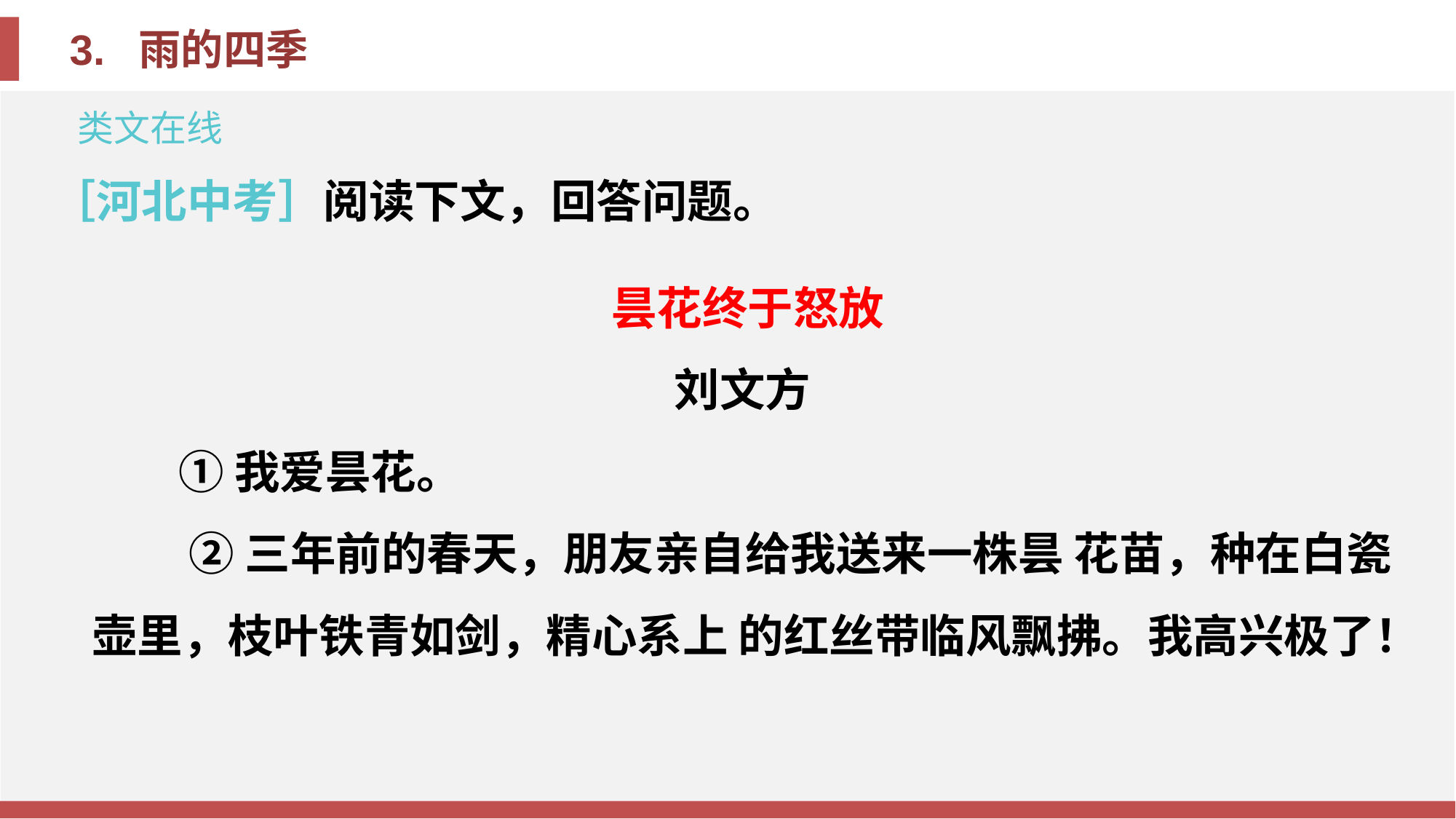

类文在线
［河北中考］阅读下文，回答问题。
昙花终于怒放
刘文方
①我爱昙花。
 ②三年前的春天，朋友亲自给我送来一株昙 花苗，种在白瓷壶里，枝叶铁青如剑，精心系上 的红丝带临风飘拂。我高兴极了！